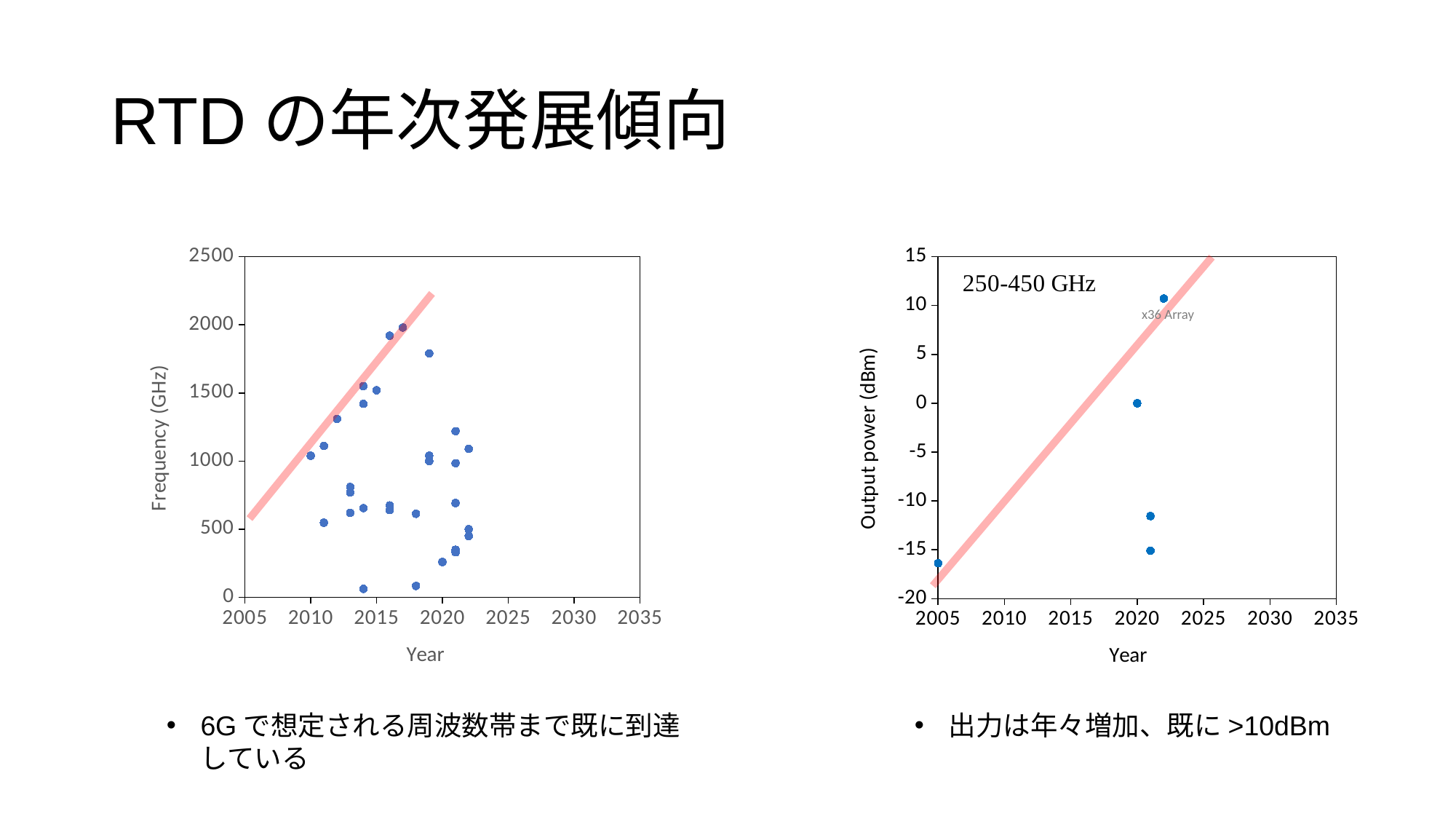

# RTDの年次発展傾向

### Chart

| Category | Frequency (GHz) |
|---|---|

### Chart

| Category |  |
|---|---|
x36 Array
6Gで想定される周波数帯まで既に到達している
出力は年々増加、既に>10dBm